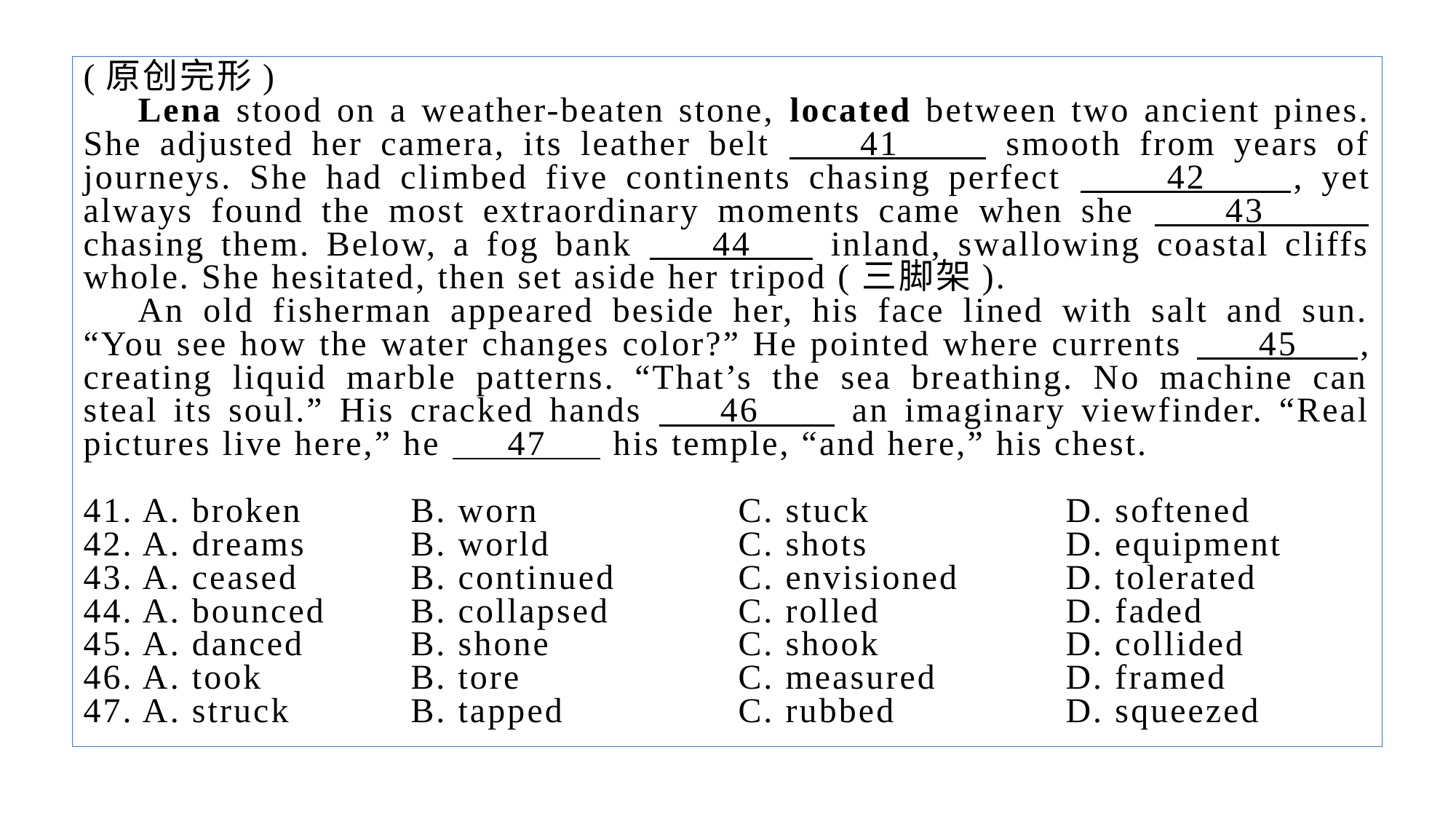

(原创完形)
Lena stood on a weather-beaten stone, located between two ancient pines. She adjusted her camera, its leather belt     41      smooth from years of journeys. She had climbed five continents chasing perfect      42     , yet always found the most extraordinary moments came when she     43       chasing them. Below, a fog bank     44     inland, swallowing coastal cliffs whole. She hesitated, then set aside her tripod (三脚架).
An old fisherman appeared beside her, his face lined with salt and sun. “You see how the water changes color?” He pointed where currents      45     , creating liquid marble patterns. “That’s the sea breathing. No machine can steal its soul.” His cracked hands     46      an imaginary viewfinder. “Real pictures live here,” he      47      his temple, “and here,” his chest.

41. A. broken 	B. worn 		C. stuck 		D. softened
42. A. dreams 	B. world 		C. shots 		D. equipment
43. A. ceased 	B. continued 		C. envisioned 	D. tolerated
44. A. bounced 	B. collapsed 		C. rolled 		D. faded
45. A. danced 	B. shone 		C. shook 		D. collided
46. A. took 		B. tore 		C. measured 		D. framed
47. A. struck 	B. tapped 		C. rubbed 		D. squeezed